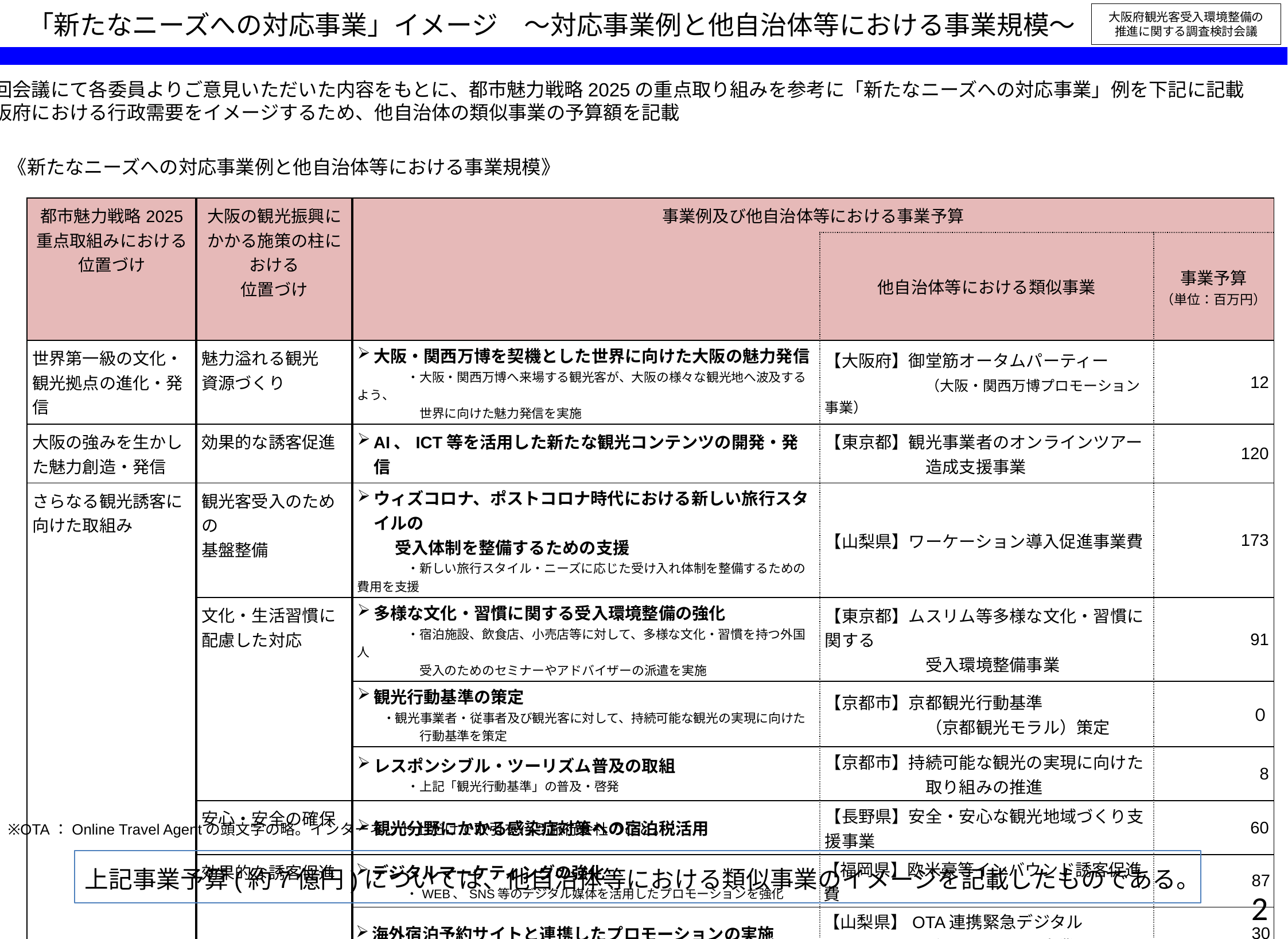

「新たなニーズへの対応事業」イメージ　～対応事業例と他自治体等における事業規模～
大阪府観光客受入環境整備の
推進に関する調査検討会議
〇前回会議にて各委員よりご意見いただいた内容をもとに、都市魅力戦略2025の重点取り組みを参考に「新たなニーズへの対応事業」例を下記に記載
〇大阪府における行政需要をイメージするため、他自治体の類似事業の予算額を記載
《新たなニーズへの対応事業例と他自治体等における事業規模》
| 都市魅力戦略2025 重点取組みにおける 位置づけ | 大阪の観光振興にかかる施策の柱における 位置づけ | 事業例及び他自治体等における事業予算 |  |  |
| --- | --- | --- | --- | --- |
|  |  |  | 他自治体等における類似事業 | 事業予算 （単位：百万円） |
| 世界第一級の文化・観光拠点の進化・発信 | 魅力溢れる観光 資源づくり | 大阪・関西万博を契機とした世界に向けた大阪の魅力発信 　　　　・大阪・関西万博へ来場する観光客が、大阪の様々な観光地へ波及するよう、 　　　　　世界に向けた魅力発信を実施 | 【大阪府】御堂筋オータムパーティー 　　　　　　（大阪・関西万博プロモーション事業） | 12 |
| 大阪の強みを生かした魅力創造・発信 | 効果的な誘客促進 | AI、ICT等を活用した新たな観光コンテンツの開発・発信 | 【東京都】観光事業者のオンラインツアー 　　　　　　造成支援事業 | 120 |
| さらなる観光誘客に向けた取組み | 観光客受入のための 基盤整備 | ウィズコロナ、ポストコロナ時代における新しい旅行スタイルの 　　 受入体制を整備するための支援 　　　　・新しい旅行スタイル・ニーズに応じた受け入れ体制を整備するための費用を支援 | 【山梨県】ワーケーション導入促進事業費 | 173 |
|  | 文化・生活習慣に 配慮した対応 | 多様な文化・習慣に関する受入環境整備の強化 　　　　・宿泊施設、飲食店、小売店等に対して、多様な文化・習慣を持つ外国人 　　　　　受入のためのセミナーやアドバイザーの派遣を実施 | 【東京都】ムスリム等多様な文化・習慣に関する 　　　　　　受入環境整備事業 | 91 |
|  |  | 観光行動基準の策定 ・観光事業者・従事者及び観光客に対して、持続可能な観光の実現に向けた 　　　　　行動基準を策定 | 【京都市】京都観光行動基準 　　　　　　（京都観光モラル）策定 | ０ |
|  |  | レスポンシブル・ツーリズム普及の取組 　　　　・上記「観光行動基準」の普及・啓発 | 【京都市】持続可能な観光の実現に向けた 　　　　　　取り組みの推進 | 8 |
|  | 安心・安全の確保 | 観光分野にかかる感染症対策への宿泊税活用 | 【長野県】安全・安心な観光地域づくり支援事業 | 60 |
|  | 効果的な誘客促進 | デジタルマーケティングの強化 　　　　・WEB、SNS等のデジタル媒体を活用したプロモーションを強化 | 【福岡県】欧米豪等インバウンド誘客促進費 | 87 |
|  |  | 海外宿泊予約サイトと連携したプロモーションの実施 | 【山梨県】OTA連携緊急デジタル 　　　　　　プロモーション事業　※ | 30 |
| 戦略的なMICE誘致の推進 | 観光客受入のための 基盤整備 | MICEのリアル・オンラインでのハイブリット実施のための設備投資支援 | 【東京都】MICE施設の受入環境整備支援 | 120 |
※OTA：Online Travel Agentの頭文字の略。インターネット上だけで取引を行う旅行会社のこと。
上記事業予算(約7億円)については、他自治体等における類似事業のイメージを記載したものである。
2